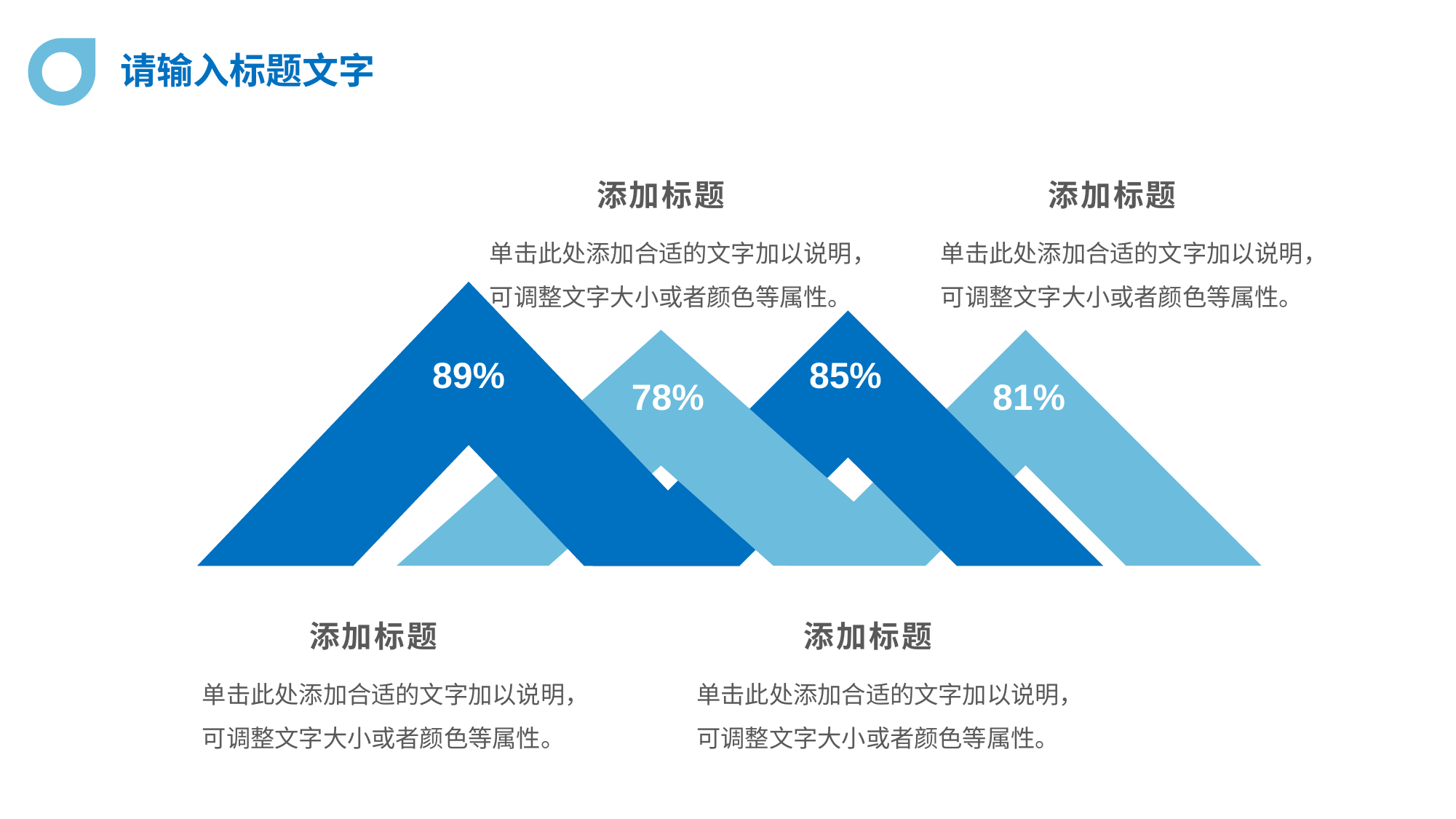

请输入标题文字
添加标题
单击此处添加合适的文字加以说明，可调整文字大小或者颜色等属性。
添加标题
单击此处添加合适的文字加以说明，可调整文字大小或者颜色等属性。

89%
85%
81%
78%
添加标题
单击此处添加合适的文字加以说明，可调整文字大小或者颜色等属性。
添加标题
单击此处添加合适的文字加以说明，可调整文字大小或者颜色等属性。